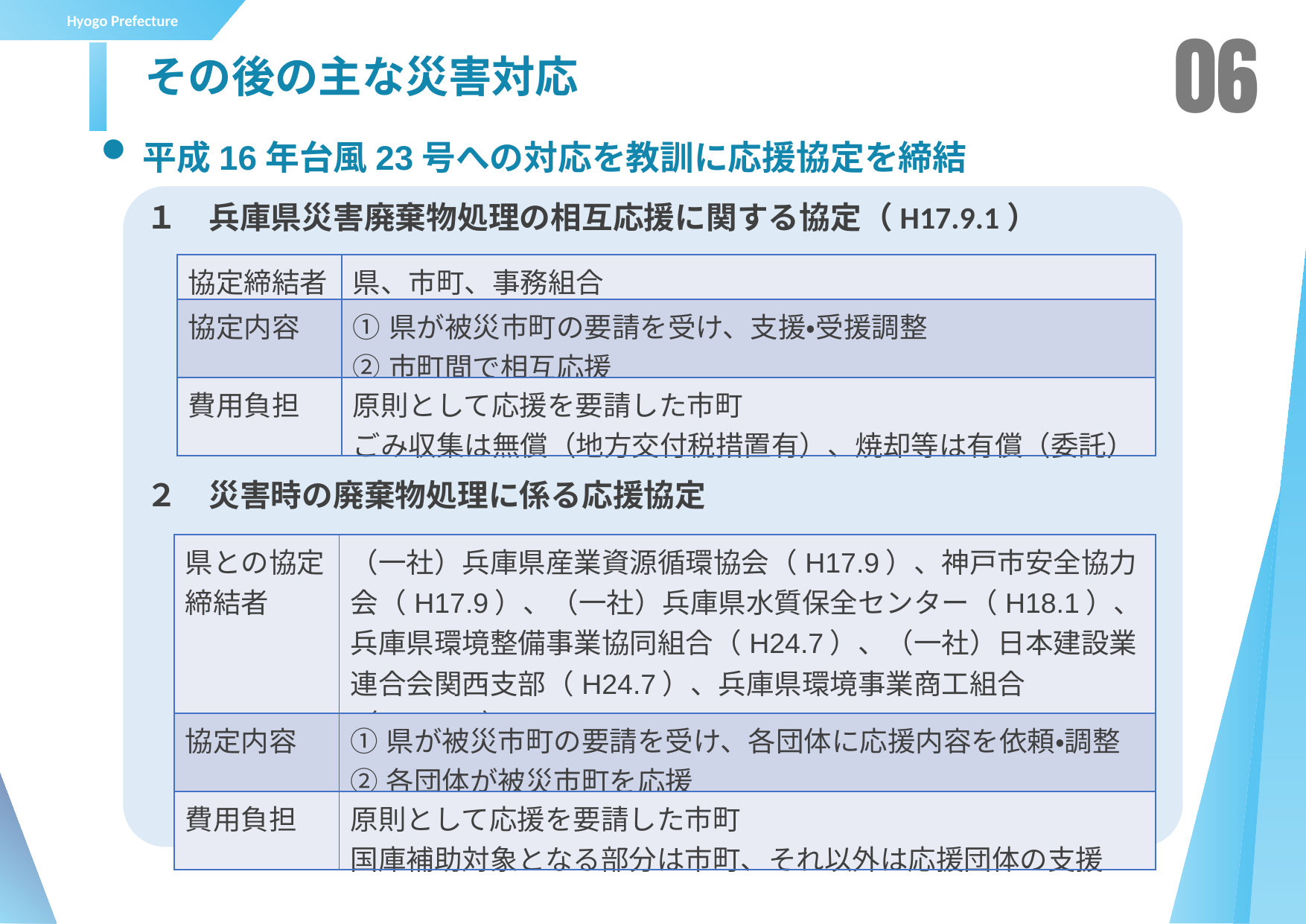

# その後の主な災害対応
06
平成16年台風23号への対応を教訓に応援協定を締結
１　兵庫県災害廃棄物処理の相互応援に関する協定（H17.9.1）

２　災害時の廃棄物処理に係る応援協定

| 協定締結者 | 県、市町、事務組合 |
| --- | --- |
| 協定内容 | ①県が被災市町の要請を受け、支援・受援調整 ②市町間で相互応援 |
| 費用負担 | 原則として応援を要請した市町 ごみ収集は無償（地方交付税措置有）、焼却等は有償（委託） |
| 県との協定締結者 | （一社）兵庫県産業資源循環協会（H17.9）、神戸市安全協力会（H17.9）、（一社）兵庫県水質保全センター（H18.1）、兵庫県環境整備事業協同組合（H24.7）、（一社）日本建設業連合会関西支部（H24.7）、兵庫県環境事業商工組合（H26.12） |
| --- | --- |
| 協定内容 | ①県が被災市町の要請を受け、各団体に応援内容を依頼・調整 ②各団体が被災市町を応援 |
| 費用負担 | 原則として応援を要請した市町 国庫補助対象となる部分は市町、それ以外は応援団体の支援 |